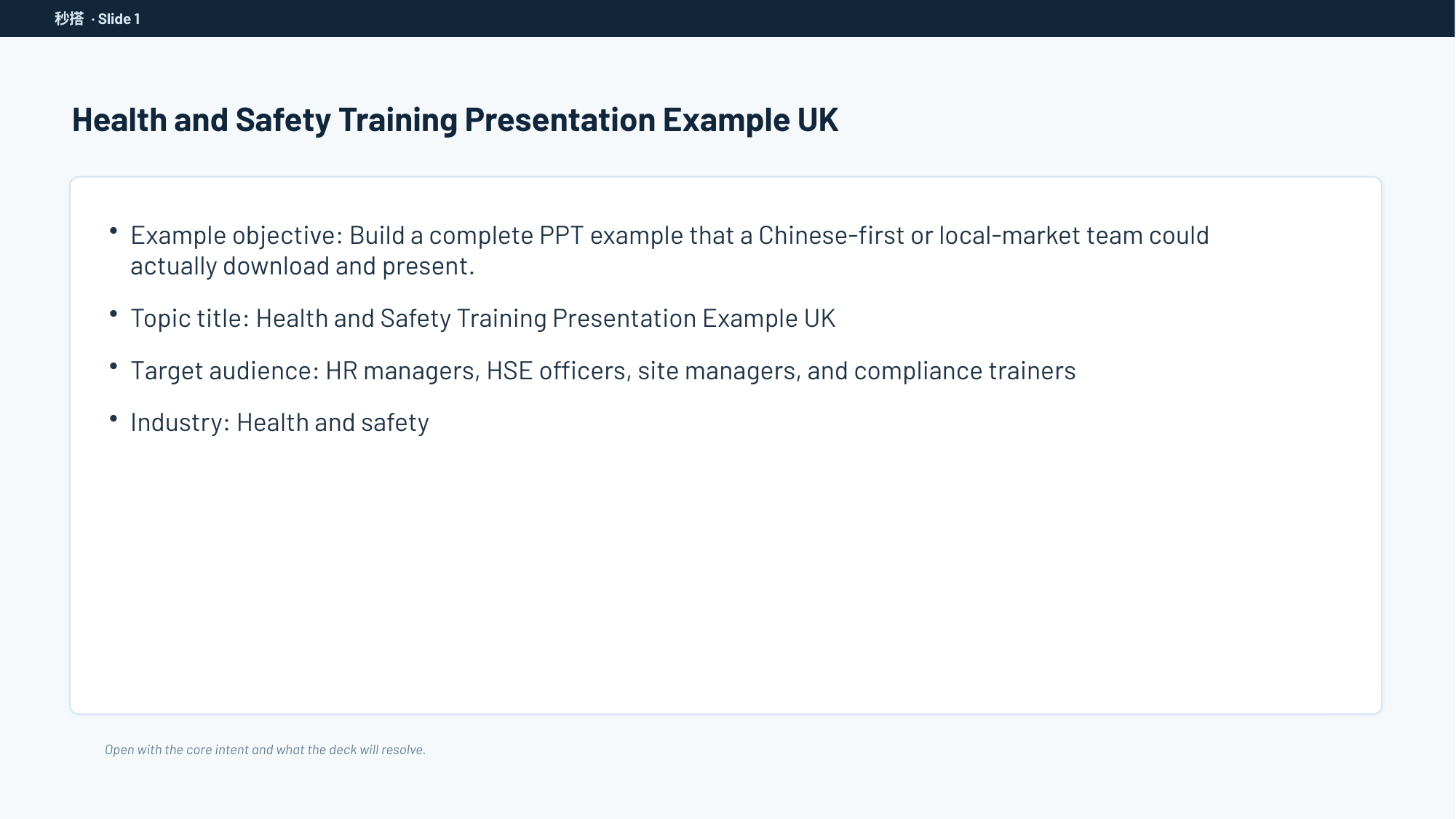

秒搭 · Slide 1
Health and Safety Training Presentation Example UK

Example objective: Build a complete PPT example that a Chinese-first or local-market team could actually download and present.
Topic title: Health and Safety Training Presentation Example UK
Target audience: HR managers, HSE officers, site managers, and compliance trainers
Industry: Health and safety
Open with the core intent and what the deck will resolve.